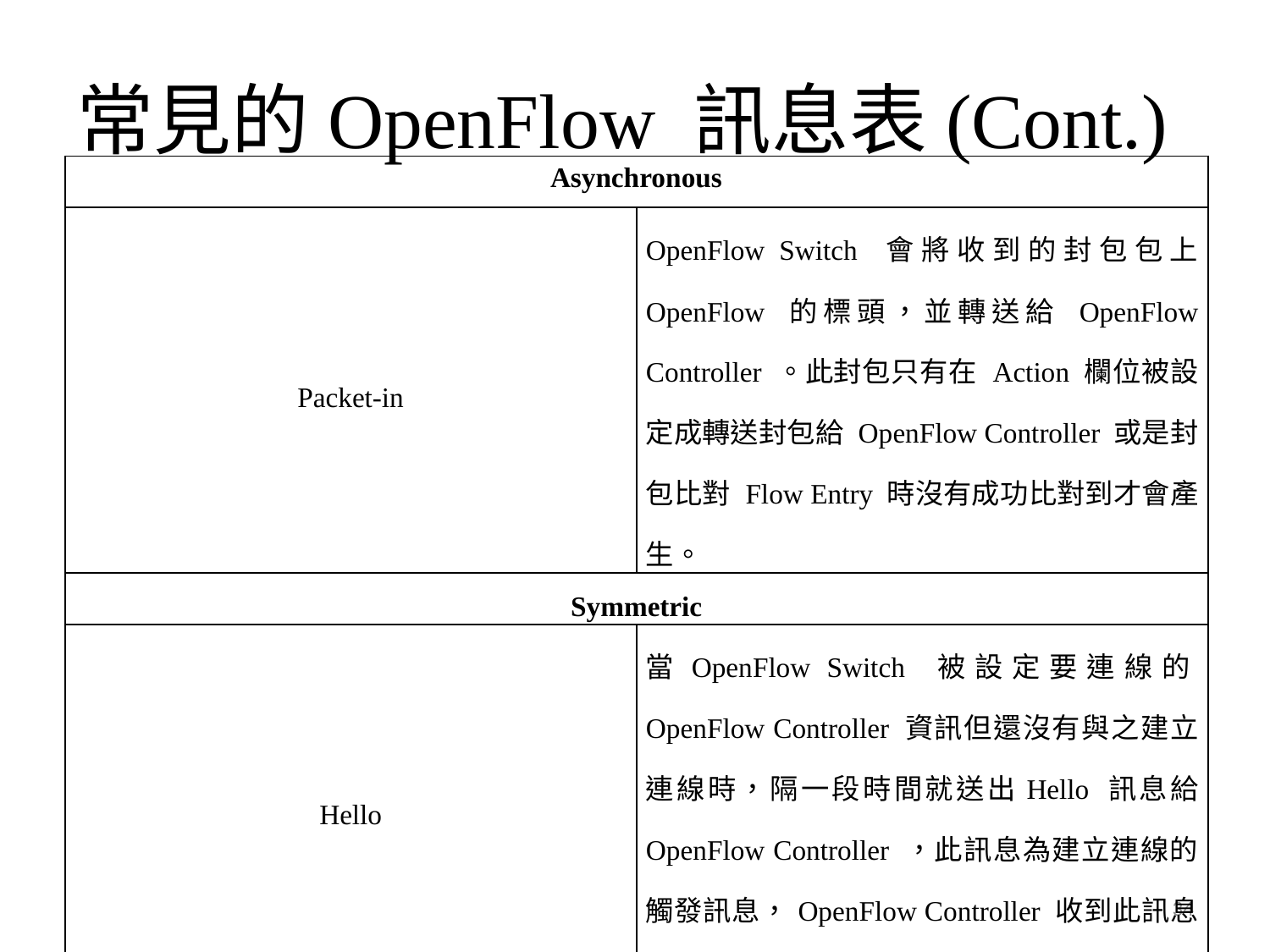

# 常見的OpenFlow 訊息表(Cont.)
| Asynchronous |  |
| --- | --- |
| Packet-in | OpenFlow Switch 會將收到的封包包上 OpenFlow 的標頭，並轉送給 OpenFlow Controller 。此封包只有在 Action 欄位被設定成轉送封包給 OpenFlow Controller 或是封包比對 Flow Entry 時沒有成功比對到才會產生。 |
| Symmetric |  |
| Hello | 當OpenFlow Switch 被設定要連線的OpenFlow Controller 資訊但還沒有與之建立連線時，隔一段時間就送出Hello 訊息給 OpenFlow Controller ，此訊息為建立連線的觸發訊息，OpenFlow Controller 收到此訊息後才會開始發出 Feature 訊息。 |
| Echo/Reply | 此訊息會讓 OpenFlow Controller 與OpenFlow Switch 在固定時間內彼此交換訊息，以確定雙方的連線仍然有效。 |
34